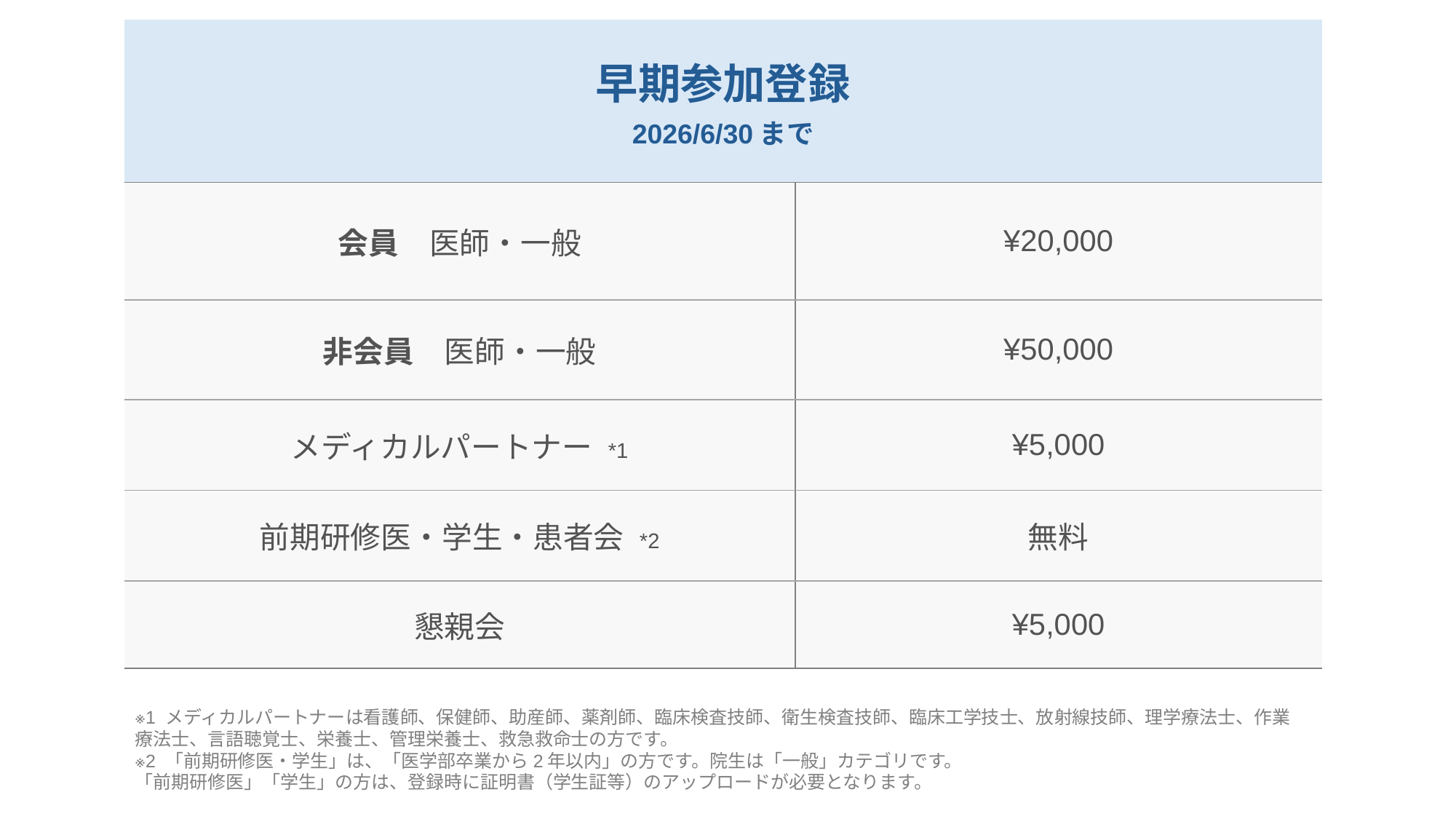

| 早期参加登録 2026/6/30まで |  |
| --- | --- |
| 会員　医師・一般 | ¥20,000 |
| 非会員　医師・一般 | ¥50,000 |
| メディカルパートナー \*1 | ¥5,000 |
| 前期研修医・学生・患者会 \*2 | 無料 |
| 懇親会 | ¥5,000 |
※1 メディカルパートナーは看護師、保健師、助産師、薬剤師、臨床検査技師、衛生検査技師、臨床工学技士、放射線技師、理学療法士、作業療法士、言語聴覚士、栄養士、管理栄養士、救急救命士の方です。
※2 「前期研修医・学生」は、「医学部卒業から2年以内」の方です。院生は「一般」カテゴリです。
「前期研修医」「学生」の方は、登録時に証明書（学生証等）のアップロードが必要となります。